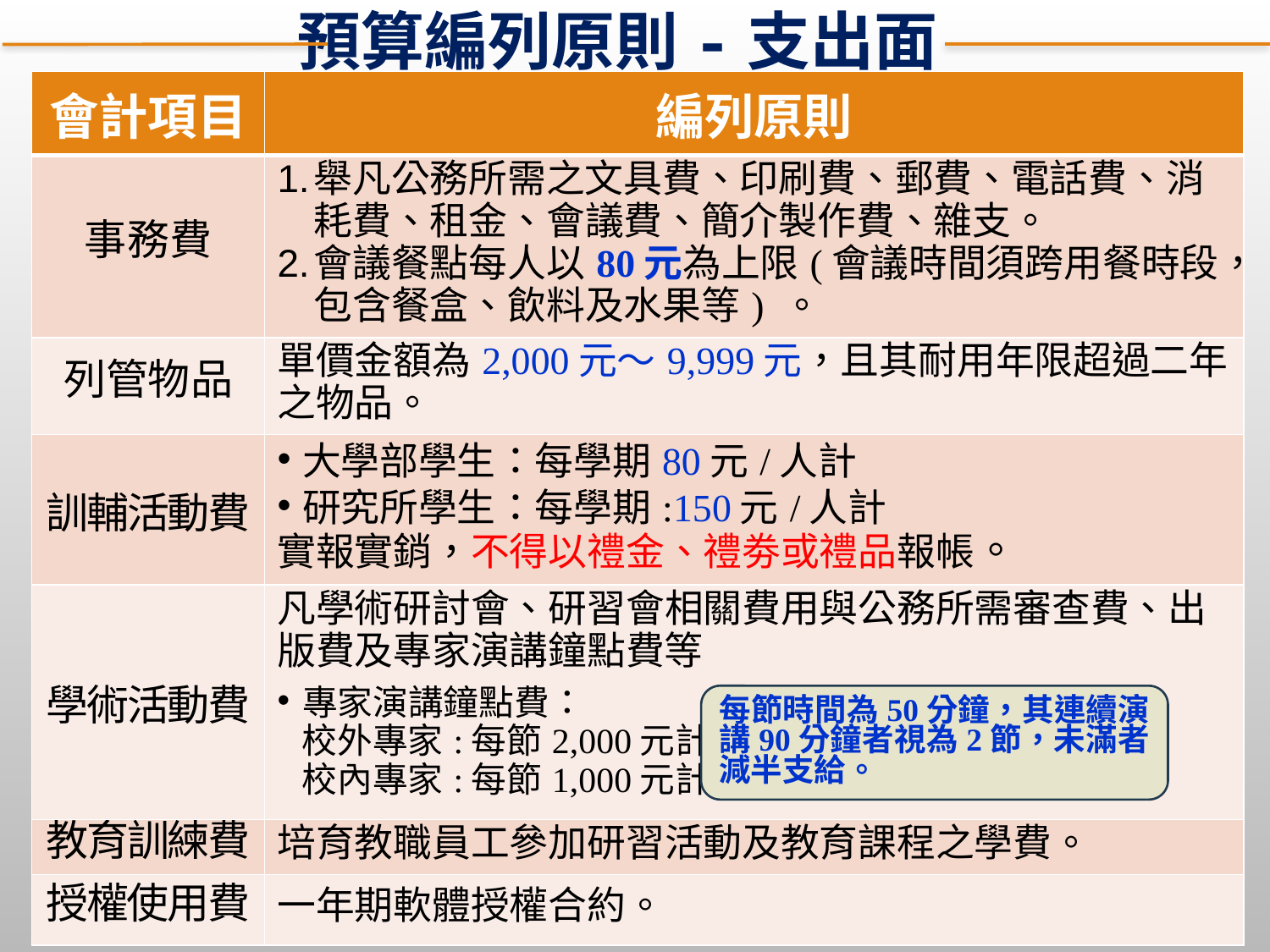

預算編列原則-支出面
| 會計項目 | 編列原則 |
| --- | --- |
| 事務費 | 舉凡公務所需之文具費、印刷費、郵費、電話費、消耗費、租金、會議費、簡介製作費、雜支。 會議餐點每人以80元為上限(會議時間須跨用餐時段，包含餐盒、飲料及水果等) 。 |
| 列管物品 | 單價金額為2,000元〜9,999元，且其耐用年限超過二年之物品。 |
| 訓輔活動費 | 大學部學生：每學期80元/人計 研究所學生：每學期:150元/人計 實報實銷，不得以禮金、禮劵或禮品報帳。 |
| 學術活動費 | 凡學術研討會、研習會相關費用與公務所需審查費、出版費及專家演講鐘點費等 專家演講鐘點費： 校外專家:每節2,000元計 校內專家:每節1,000元計 |
| 教育訓練費 | 培育教職員工參加研習活動及教育課程之學費。 |
| 授權使用費 | 一年期軟體授權合約。 |

每節時間為50分鐘，其連續演講90分鐘者視為2節，未滿者減半支給。